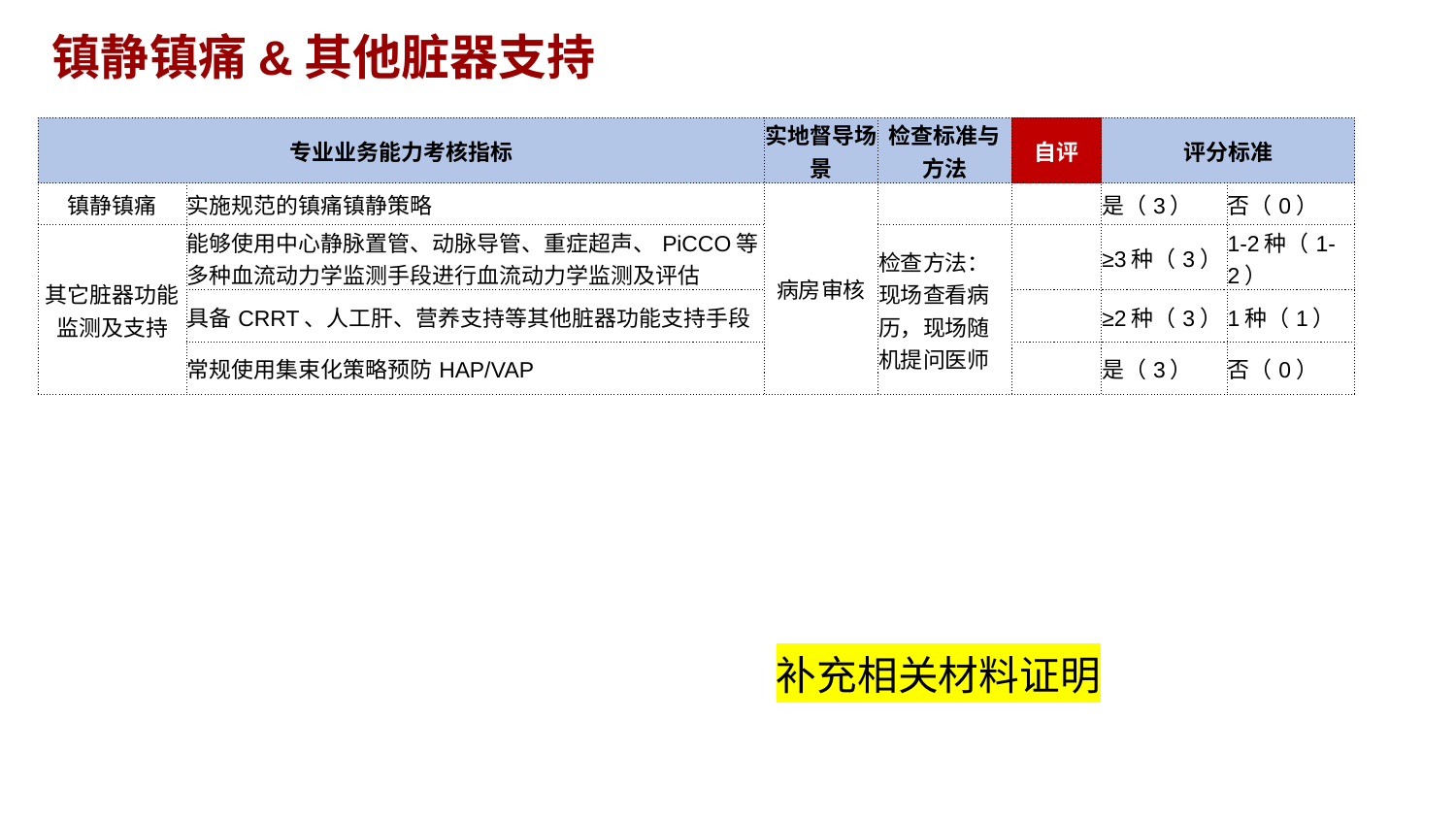

镇静镇痛&其他脏器支持
| 专业业务能力考核指标 |  | 实地督导场景 | 检查标准与方法 | 自评 | 评分标准 |  |
| --- | --- | --- | --- | --- | --- | --- |
| 镇静镇痛 | 实施规范的镇痛镇静策略 | 病房审核 |  |  | 是（3） | 否（0） |
| 其它脏器功能监测及支持 | 能够使用中心静脉置管、动脉导管、重症超声、PiCCO等多种血流动力学监测手段进行血流动力学监测及评估 |  | 检查方法：现场查看病历，现场随机提问医师 |  | ≥3种（3） | 1-2种（1-2） |
|  | 具备CRRT、人工肝、营养支持等其他脏器功能支持手段 |  |  |  | ≥2种（3） | 1种（1） |
|  | 常规使用集束化策略预防HAP/VAP |  |  |  | 是（3） | 否（0） |
补充相关材料证明